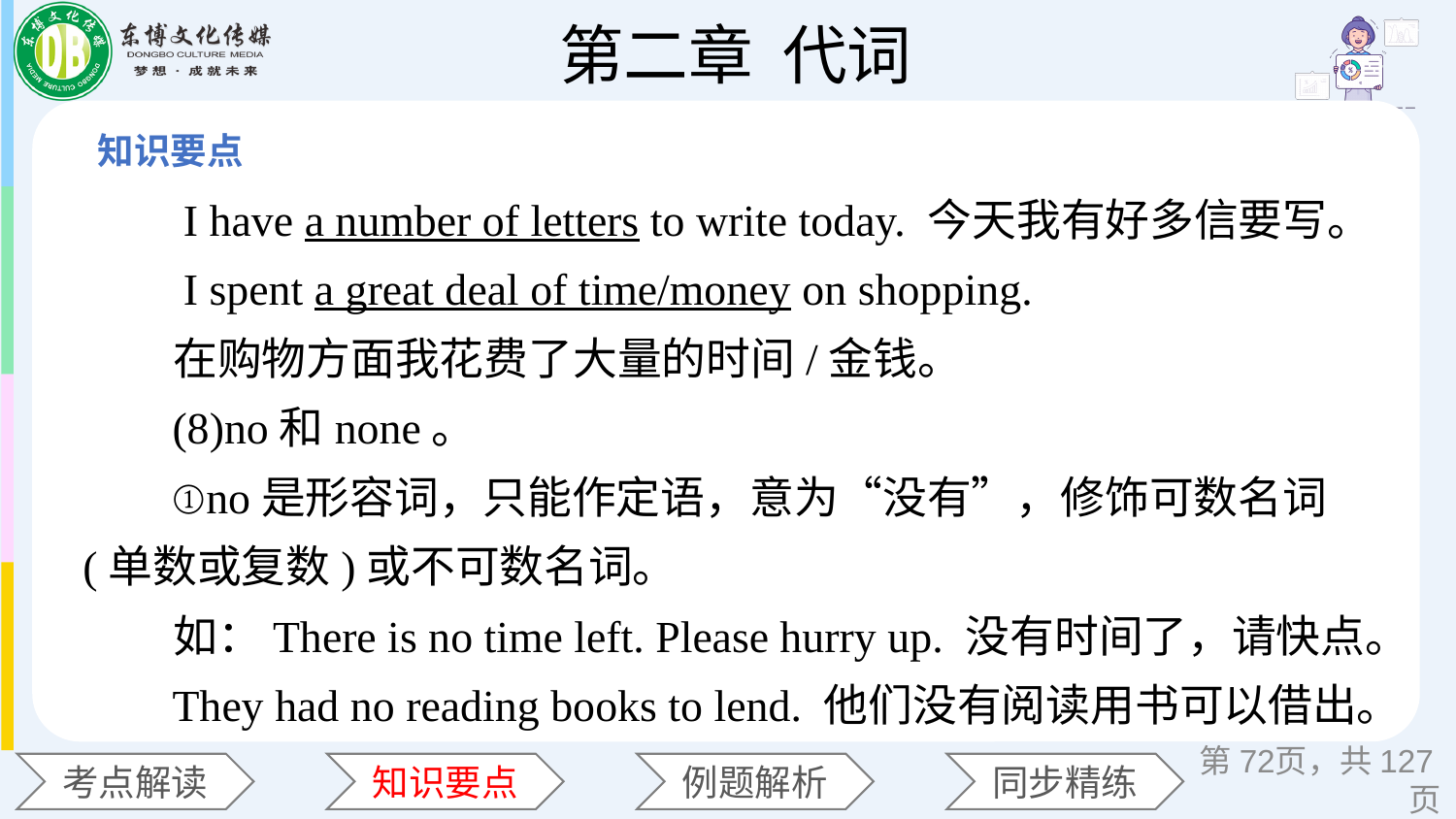

I have a number of letters to write today. 今天我有好多信要写。
         I spent a great deal of time/money on shopping.
        在购物方面我花费了大量的时间/金钱。
        (8)no和none。
        ①no是形容词，只能作定语，意为“没有”，修饰可数名词(单数或复数)或不可数名词。
        如：There is no time left. Please hurry up. 没有时间了，请快点。
        They had no reading books to lend. 他们没有阅读用书可以借出。
第72页，共127页